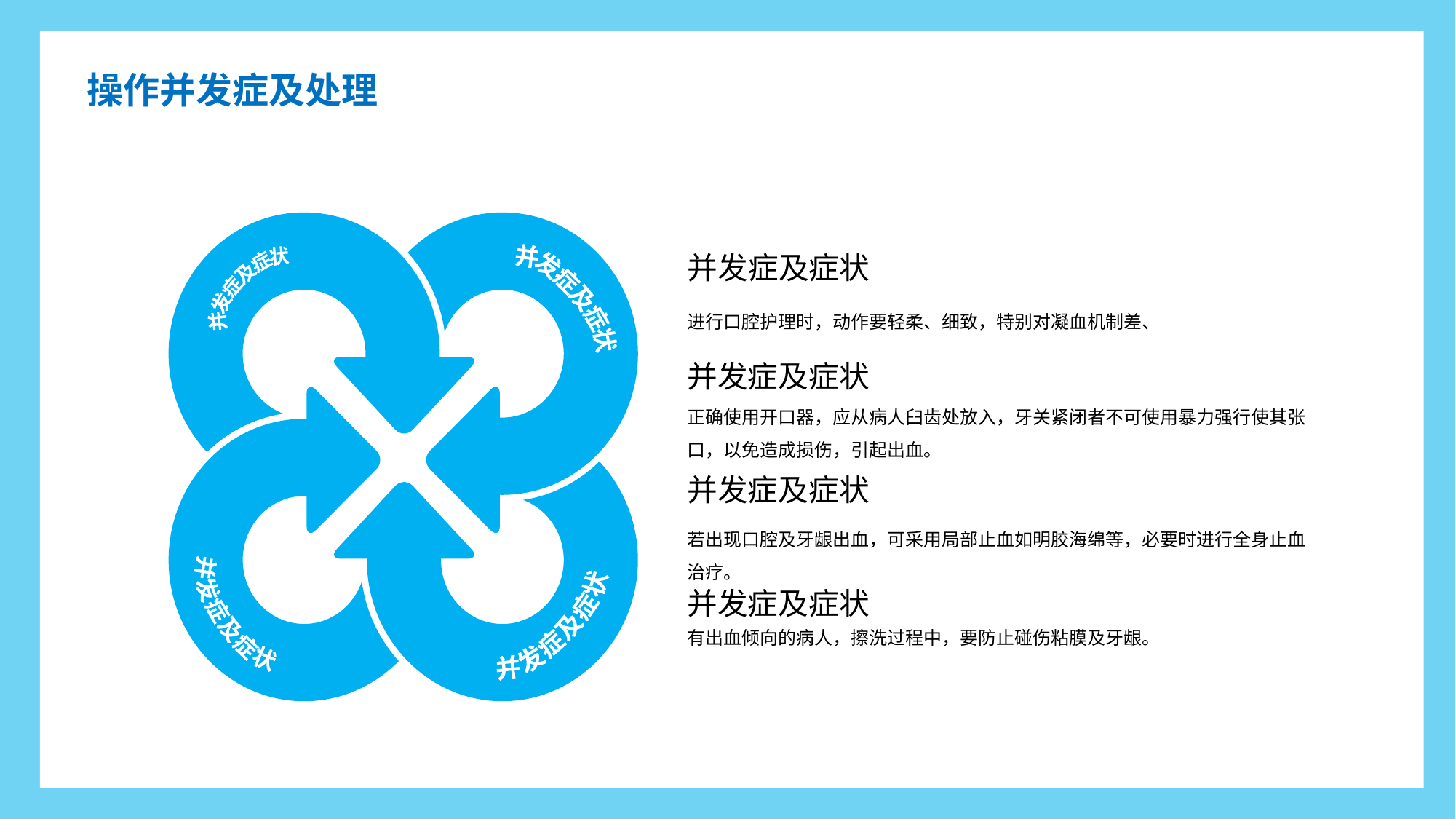

操作并发症及处理

并发症及症状
并发症及症状

并发症及症状
并发症及症状
并发症及症状
进行口腔护理时，动作要轻柔、细致，特别对凝血机制差、
并发症及症状
正确使用开口器，应从病人臼齿处放入，牙关紧闭者不可使用暴力强行使其张口，以免造成损伤，引起出血。
并发症及症状
若出现口腔及牙龈出血，可采用局部止血如明胶海绵等，必要时进行全身止血治疗。
并发症及症状
有出血倾向的病人，擦洗过程中，要防止碰伤粘膜及牙龈。